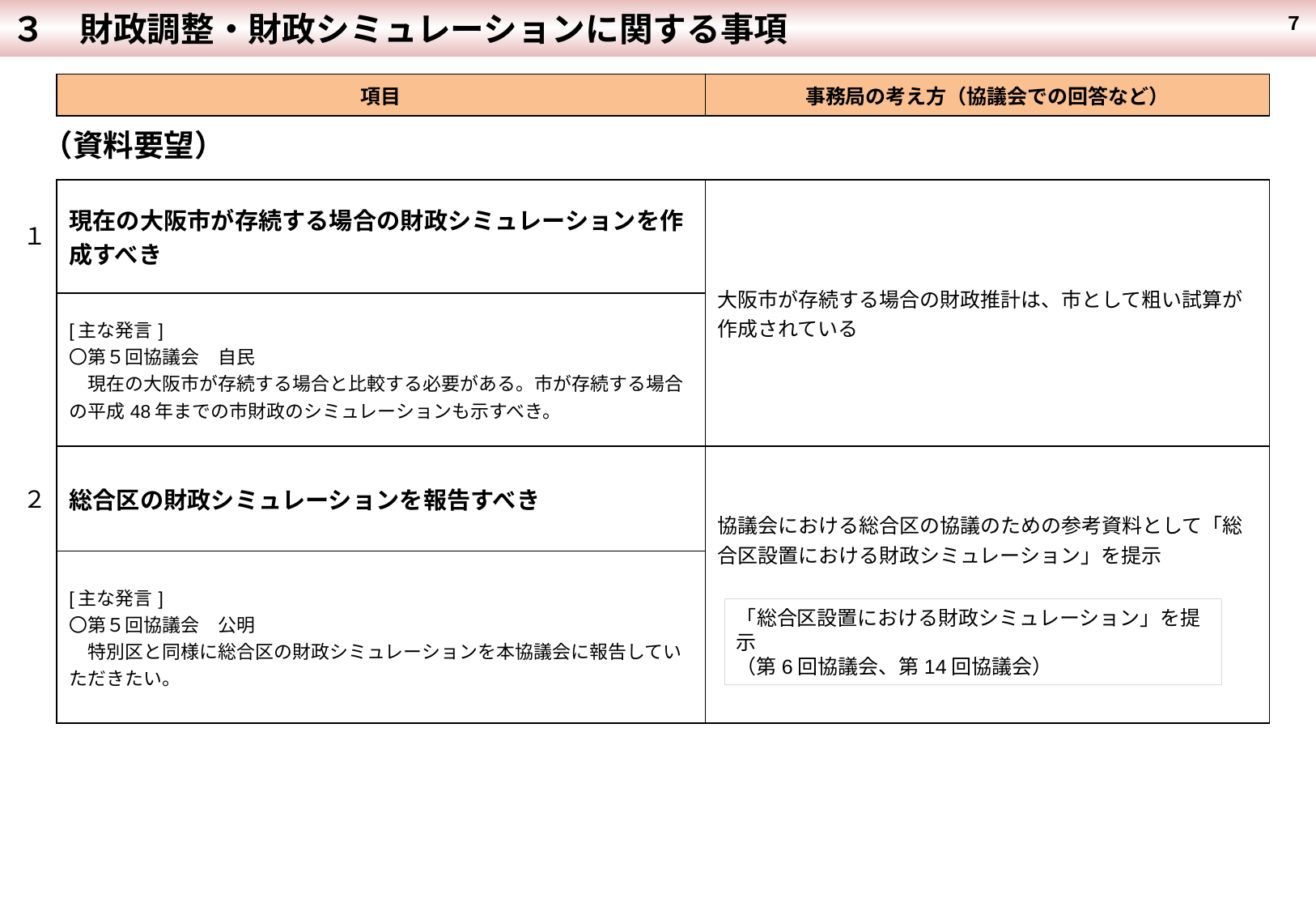

３　財政調整・財政シミュレーションに関する事項
 ７
| 項目 | 事務局の考え方（協議会での回答など） |
| --- | --- |
（資料要望）
| 現在の大阪市が存続する場合の財政シミュレーションを作成すべき | 大阪市が存続する場合の財政推計は、市として粗い試算が作成されている |
| --- | --- |
| [主な発言] 〇第５回協議会　自民 　現在の大阪市が存続する場合と比較する必要がある。市が存続する場合の平成48年までの市財政のシミュレーションも示すべき。 |  |
| 総合区の財政シミュレーションを報告すべき | 協議会における総合区の協議のための参考資料として「総合区設置における財政シミュレーション」を提示 |
| [主な発言] 〇第５回協議会　公明 　特別区と同様に総合区の財政シミュレーションを本協議会に報告していただきたい。 |  |
１
２
「総合区設置における財政シミュレーション」を提示
（第6回協議会、第14回協議会）